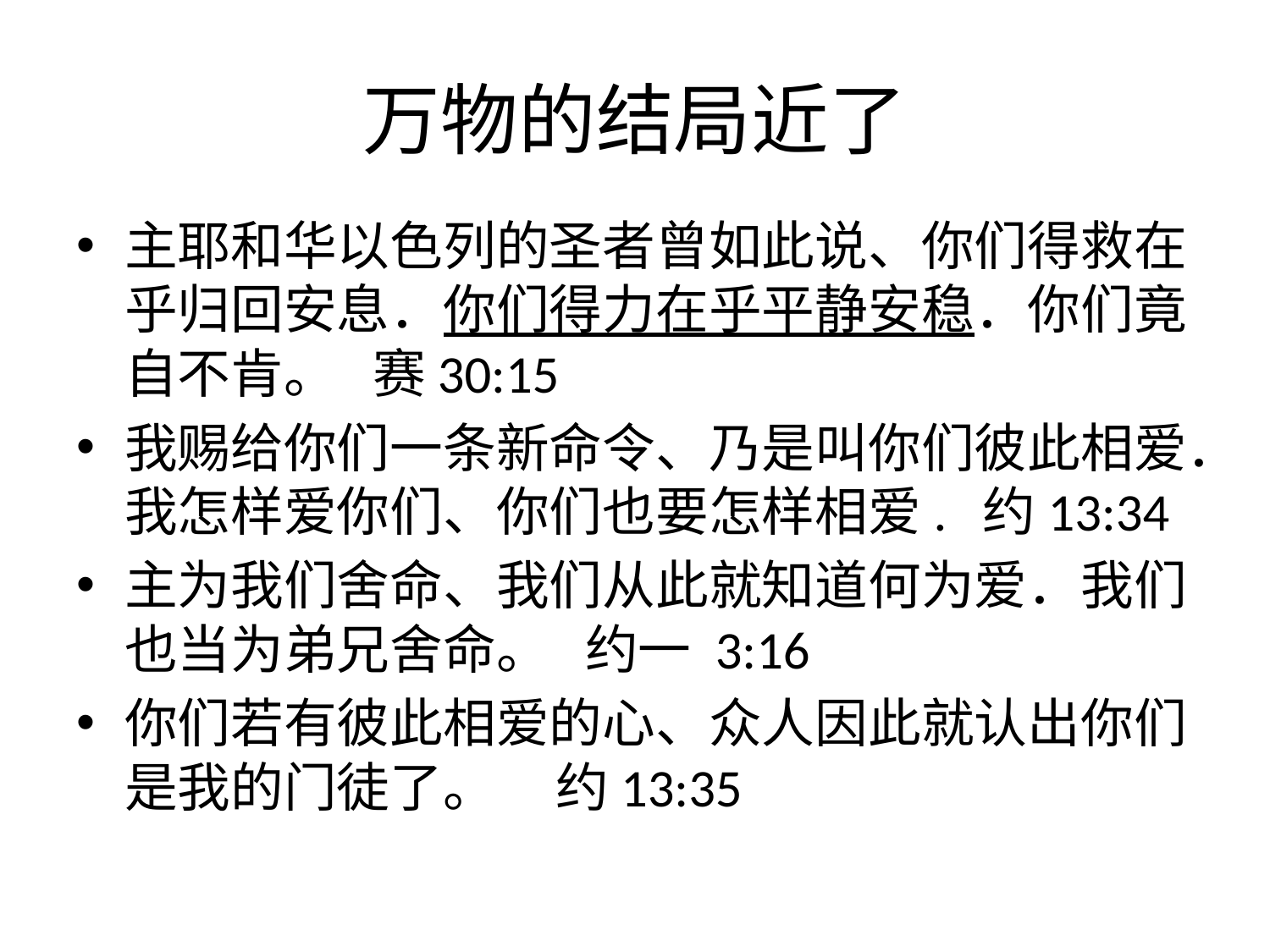

# 万物的结局近了
主耶和华以色列的圣者曾如此说、你们得救在乎归回安息．你们得力在乎平静安稳．你们竟自不肯。   赛30:15
我赐给你们一条新命令、乃是叫你们彼此相爱．我怎样爱你们、你们也要怎样相爱.  约13:34
主为我们舍命、我们从此就知道何为爱．我们也当为弟兄舍命。   约一 3:16
你们若有彼此相爱的心、众人因此就认出你们是我的门徒了。     约13:35